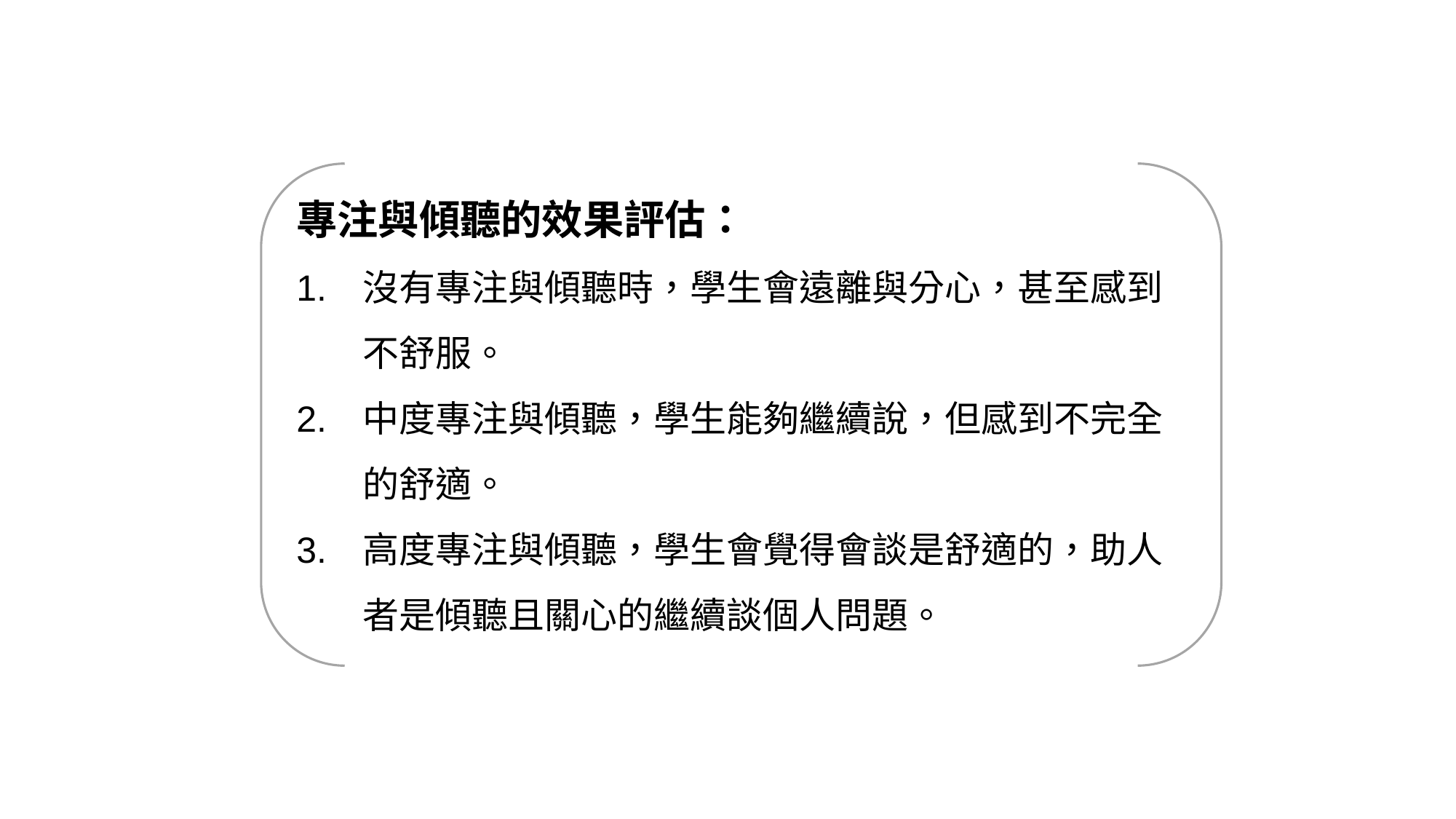

專注與傾聽的效果評估：
沒有專注與傾聽時，學生會遠離與分心，甚至感到不舒服。
中度專注與傾聽，學生能夠繼續說，但感到不完全的舒適。
高度專注與傾聽，學生會覺得會談是舒適的，助人者是傾聽且關心的繼續談個人問題。